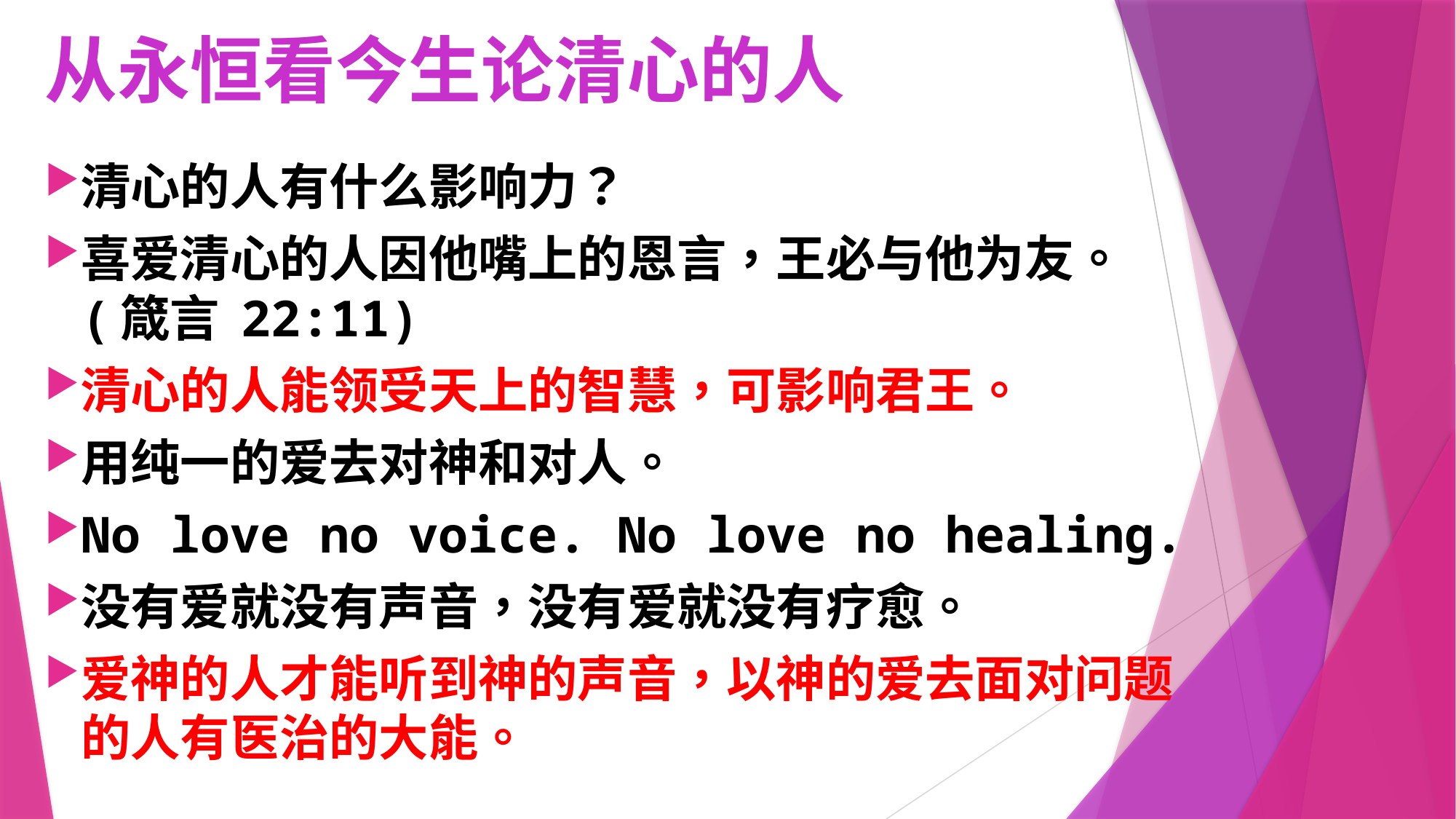

# 从永恒看今生论清心的人
清心的人有什么影响力？
喜爱清心的人因他嘴上的恩言，王必与他为友。(箴言 22:11)
清心的人能领受天上的智慧，可影响君王。
用纯一的爱去对神和对人。
No love no voice. No love no healing.
没有爱就没有声音，没有爱就没有疗愈。
爱神的人才能听到神的声音，以神的爱去面对问题的人有医治的大能。